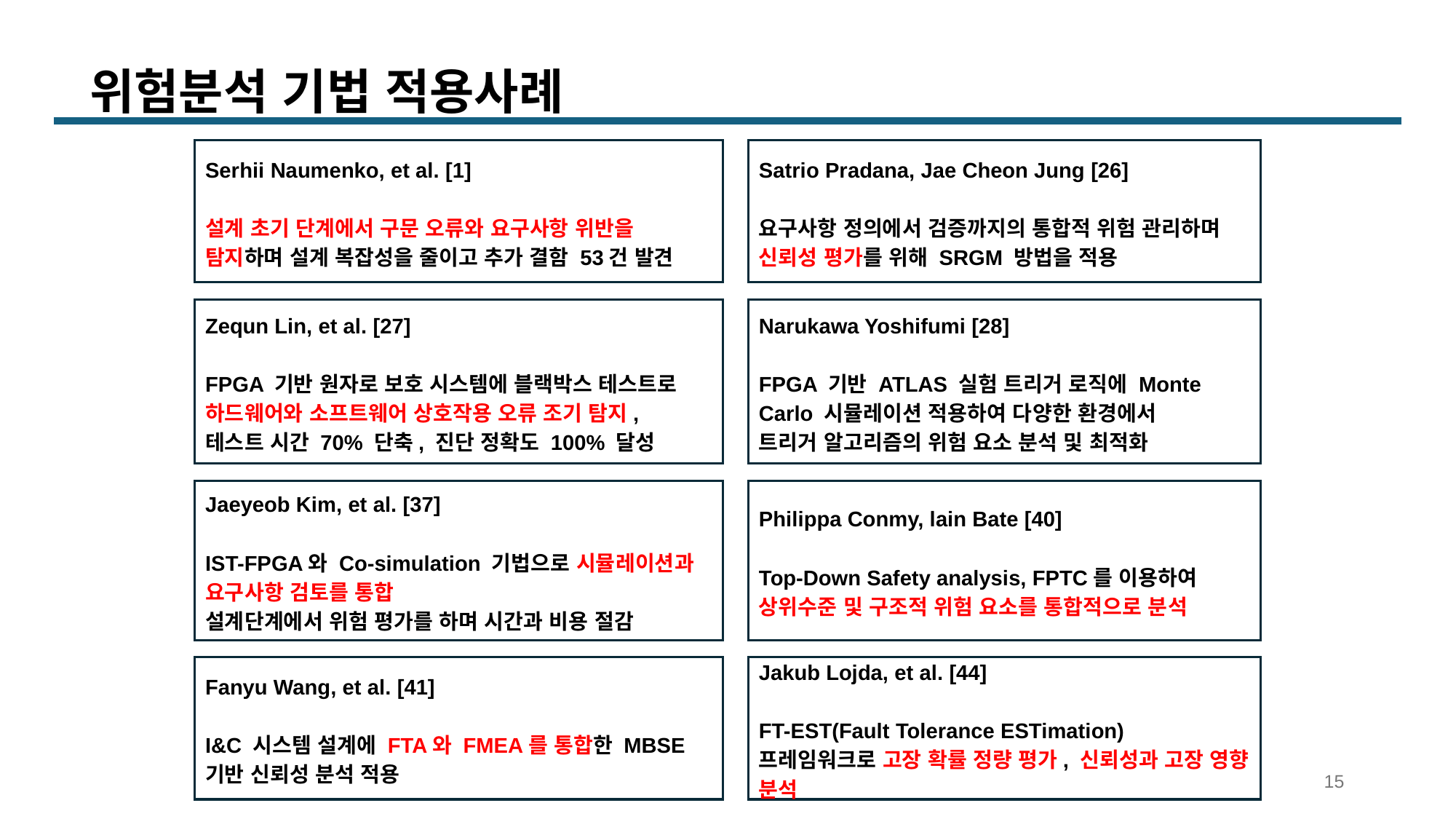

위험분석 기법 적용사례
Serhii Naumenko, et al. [1]

설계 초기 단계에서 구문 오류와 요구사항 위반을 탐지하며 설계 복잡성을 줄이고 추가 결함 53건 발견
Satrio Pradana, Jae Cheon Jung [26]

요구사항 정의에서 검증까지의 통합적 위험 관리하며 신뢰성 평가를 위해 SRGM 방법을 적용
Narukawa Yoshifumi [28]

FPGA 기반 ATLAS 실험 트리거 로직에 Monte Carlo 시뮬레이션 적용하여 다양한 환경에서
트리거 알고리즘의 위험 요소 분석 및 최적화
Zequn Lin, et al. [27]

FPGA 기반 원자로 보호 시스템에 블랙박스 테스트로 하드웨어와 소프트웨어 상호작용 오류 조기 탐지,
테스트 시간 70% 단축, 진단 정확도 100% 달성
Jaeyeob Kim, et al. [37]

IST-FPGA와 Co-simulation 기법으로 시뮬레이션과 요구사항 검토를 통합
설계단계에서 위험 평가를 하며 시간과 비용 절감
Philippa Conmy, lain Bate [40]

Top-Down Safety analysis, FPTC를 이용하여 상위수준 및 구조적 위험 요소를 통합적으로 분석
Fanyu Wang, et al. [41]

I&C 시스템 설계에 FTA와 FMEA를 통합한 MBSE 기반 신뢰성 분석 적용
Jakub Lojda, et al. [44]

FT-EST(Fault Tolerance ESTimation) 프레임워크로 고장 확률 정량 평가, 신뢰성과 고장 영향 분석
15